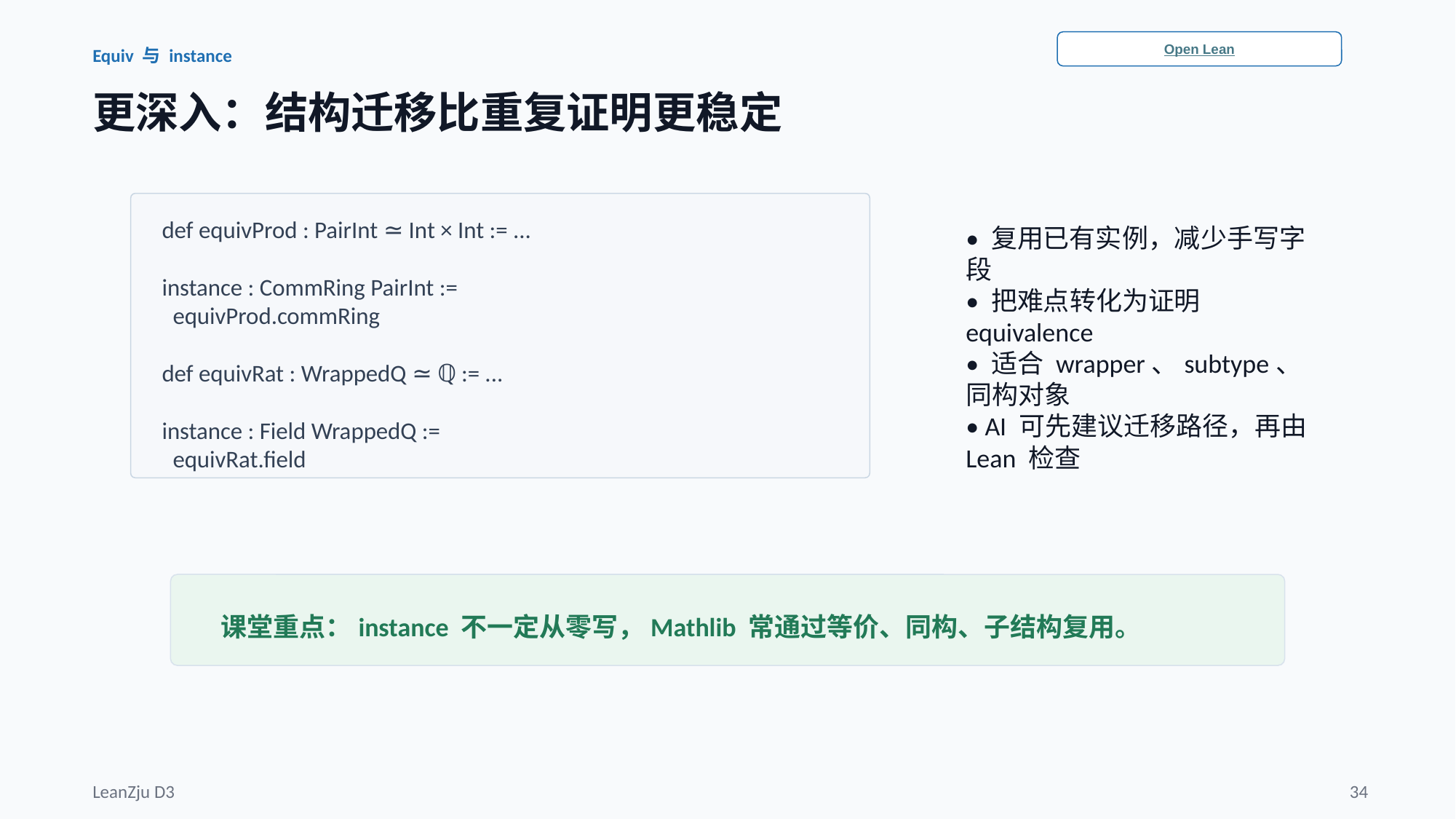

Open Lean
Equiv 与 instance
更深入：结构迁移比重复证明更稳定

def equivProd : PairInt ≃ Int × Int := ...

instance : CommRing PairInt :=
  equivProd.commRing

def equivRat : WrappedQ ≃ ℚ := ...

instance : Field WrappedQ :=
  equivRat.field
• 复用已有实例，减少手写字段
• 把难点转化为证明 equivalence
• 适合 wrapper、subtype、同构对象
• AI 可先建议迁移路径，再由 Lean 检查

课堂重点：instance 不一定从零写，Mathlib 常通过等价、同构、子结构复用。
LeanZju D3
34